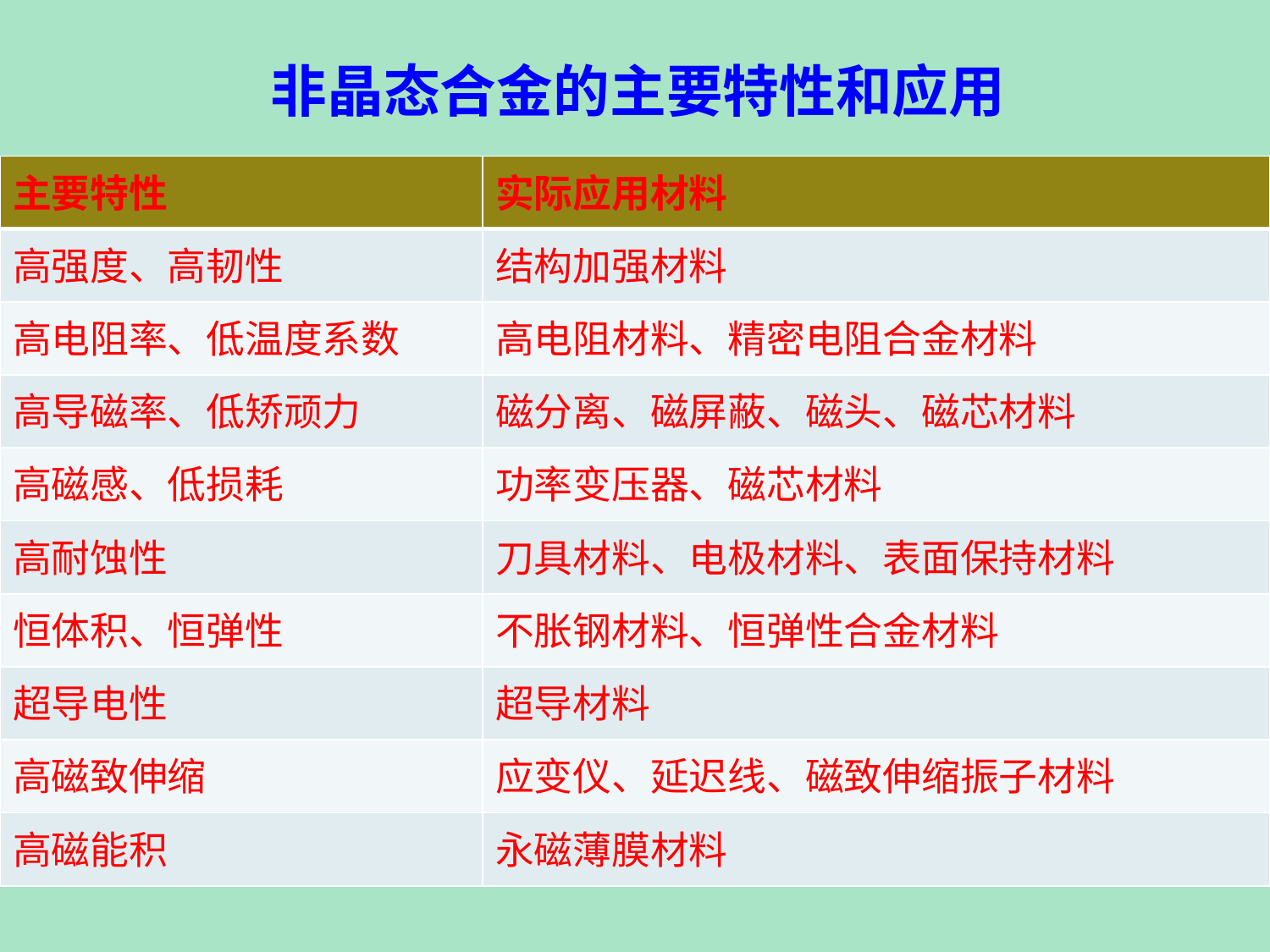

非晶态合金的主要特性和应用
| 主要特性 | 实际应用材料 |
| --- | --- |
| 高强度、高韧性 | 结构加强材料 |
| 高电阻率、低温度系数 | 高电阻材料、精密电阻合金材料 |
| 高导磁率、低矫顽力 | 磁分离、磁屏蔽、磁头、磁芯材料 |
| 高磁感、低损耗 | 功率变压器、磁芯材料 |
| 高耐蚀性 | 刀具材料、电极材料、表面保持材料 |
| 恒体积、恒弹性 | 不胀钢材料、恒弹性合金材料 |
| 超导电性 | 超导材料 |
| 高磁致伸缩 | 应变仪、延迟线、磁致伸缩振子材料 |
| 高磁能积 | 永磁薄膜材料 |